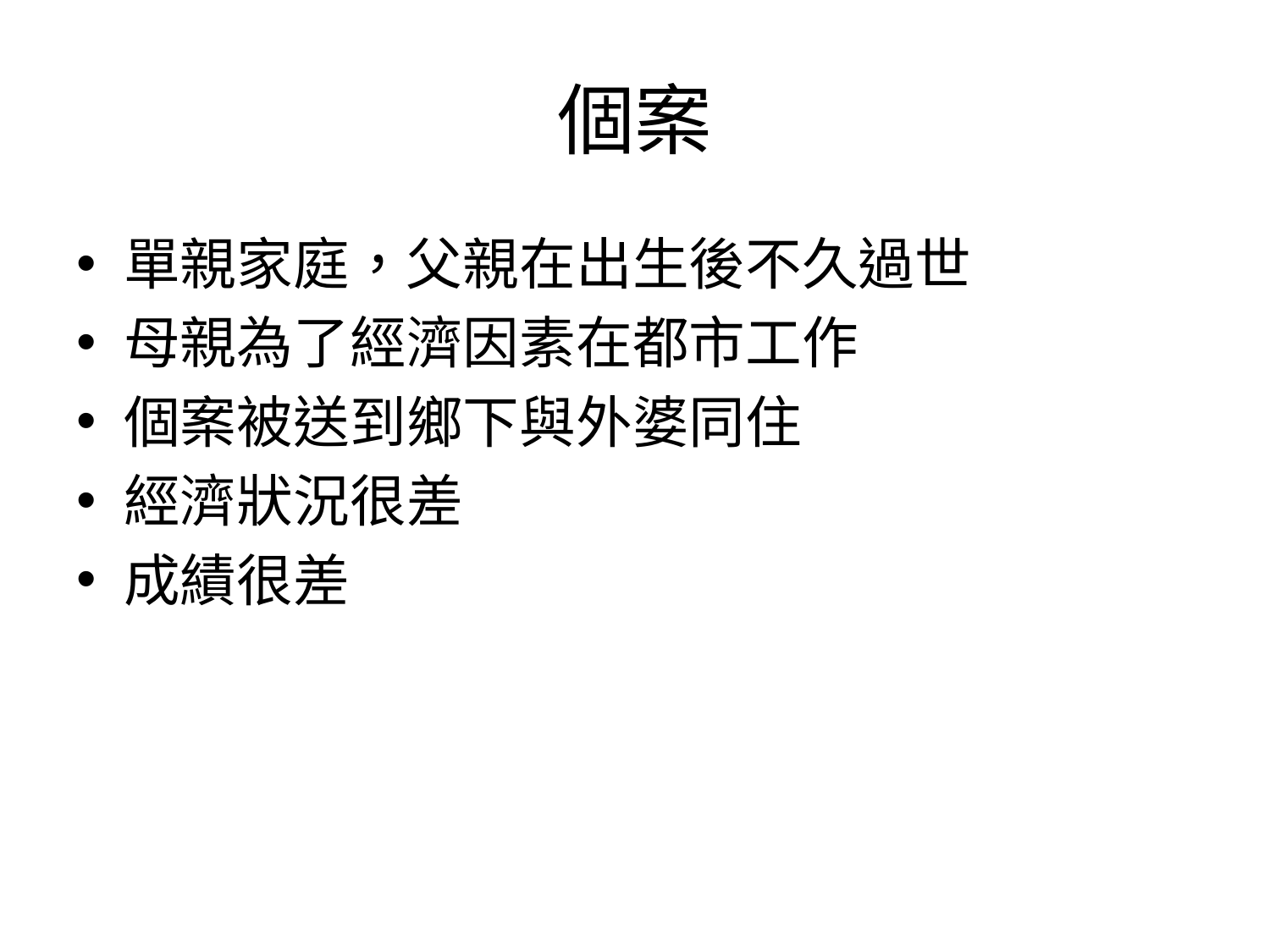

# 個案
單親家庭，父親在出生後不久過世
母親為了經濟因素在都市工作
個案被送到鄉下與外婆同住
經濟狀況很差
成績很差